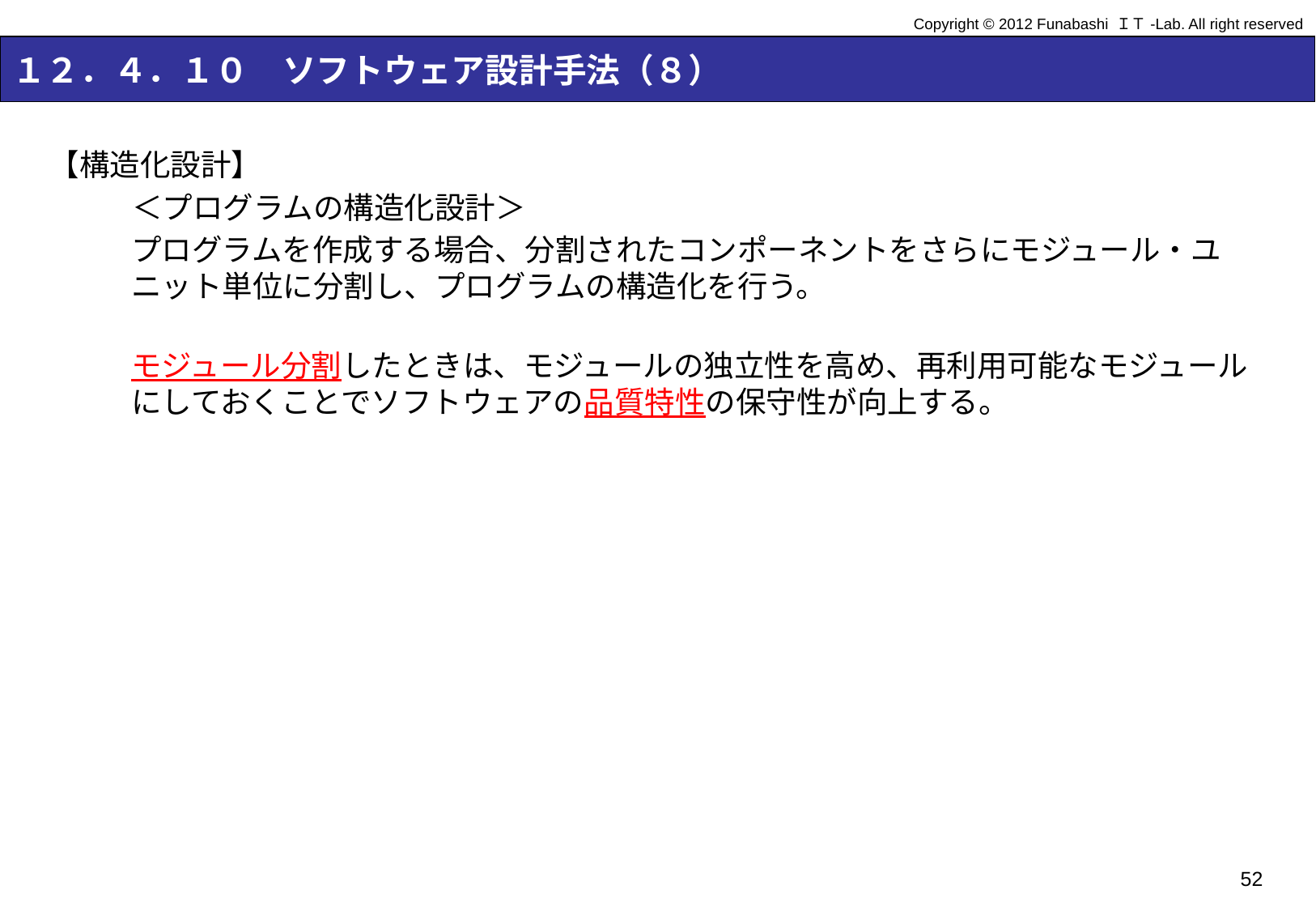

Copyright © 2012 Funabashi ＩＴ-Lab. All right reserved
# １２．４．１０　ソフトウェア設計手法（８）
【構造化設計】
＜プログラムの構造化設計＞
プログラムを作成する場合、分割されたコンポーネントをさらにモジュール・ユニット単位に分割し、プログラムの構造化を行う。
モジュール分割したときは、モジュールの独立性を高め、再利用可能なモジュールにしておくことでソフトウェアの品質特性の保守性が向上する。
52